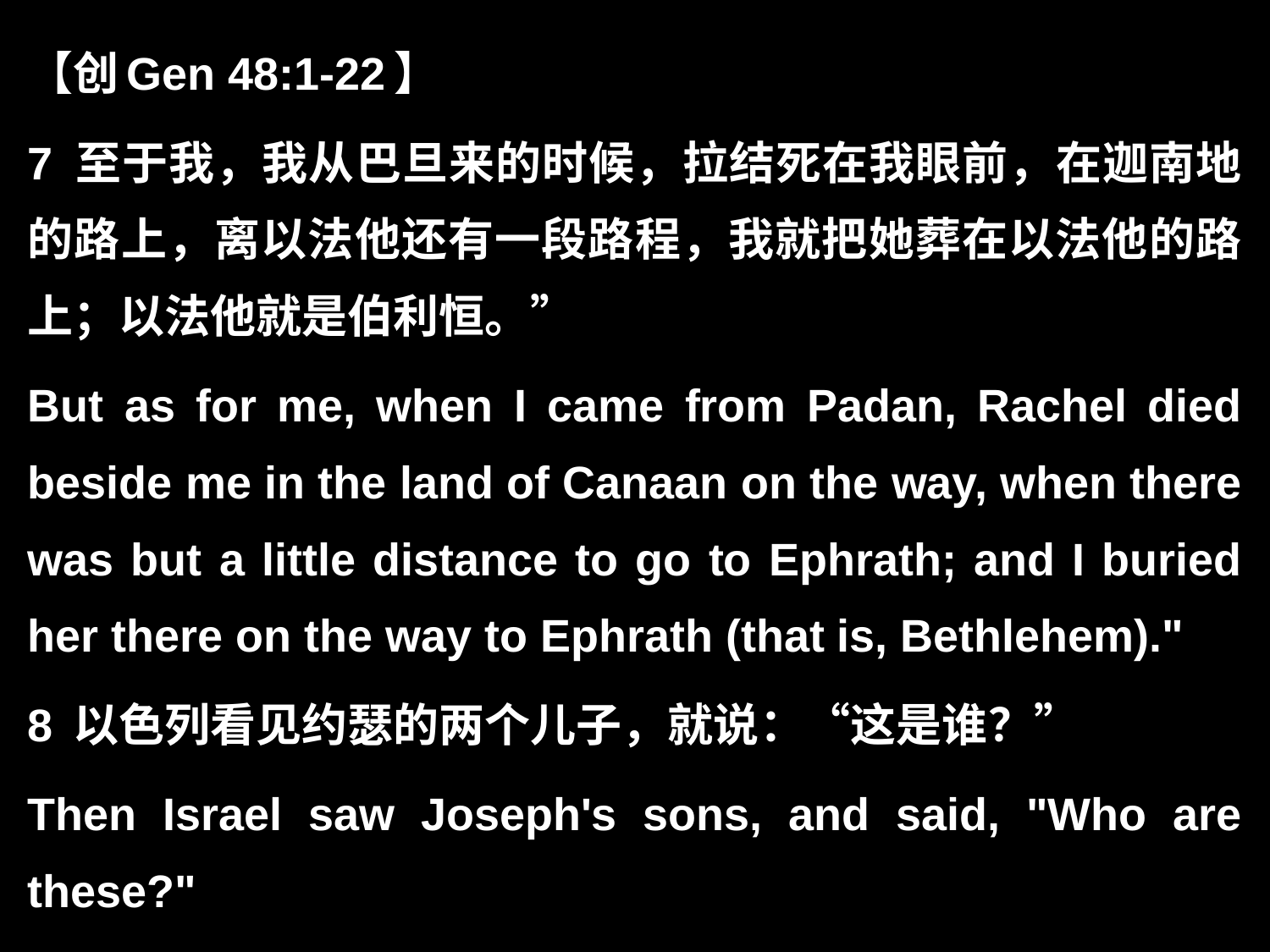

【创Gen 48:1-22】
7 至于我，我从巴旦来的时候，拉结死在我眼前，在迦南地的路上，离以法他还有一段路程，我就把她葬在以法他的路上；以法他就是伯利恒。”
But as for me, when I came from Padan, Rachel died beside me in the land of Canaan on the way, when there was but a little distance to go to Ephrath; and I buried her there on the way to Ephrath (that is, Bethlehem)."
8 以色列看见约瑟的两个儿子，就说：“这是谁？”
Then Israel saw Joseph's sons, and said, "Who are these?"